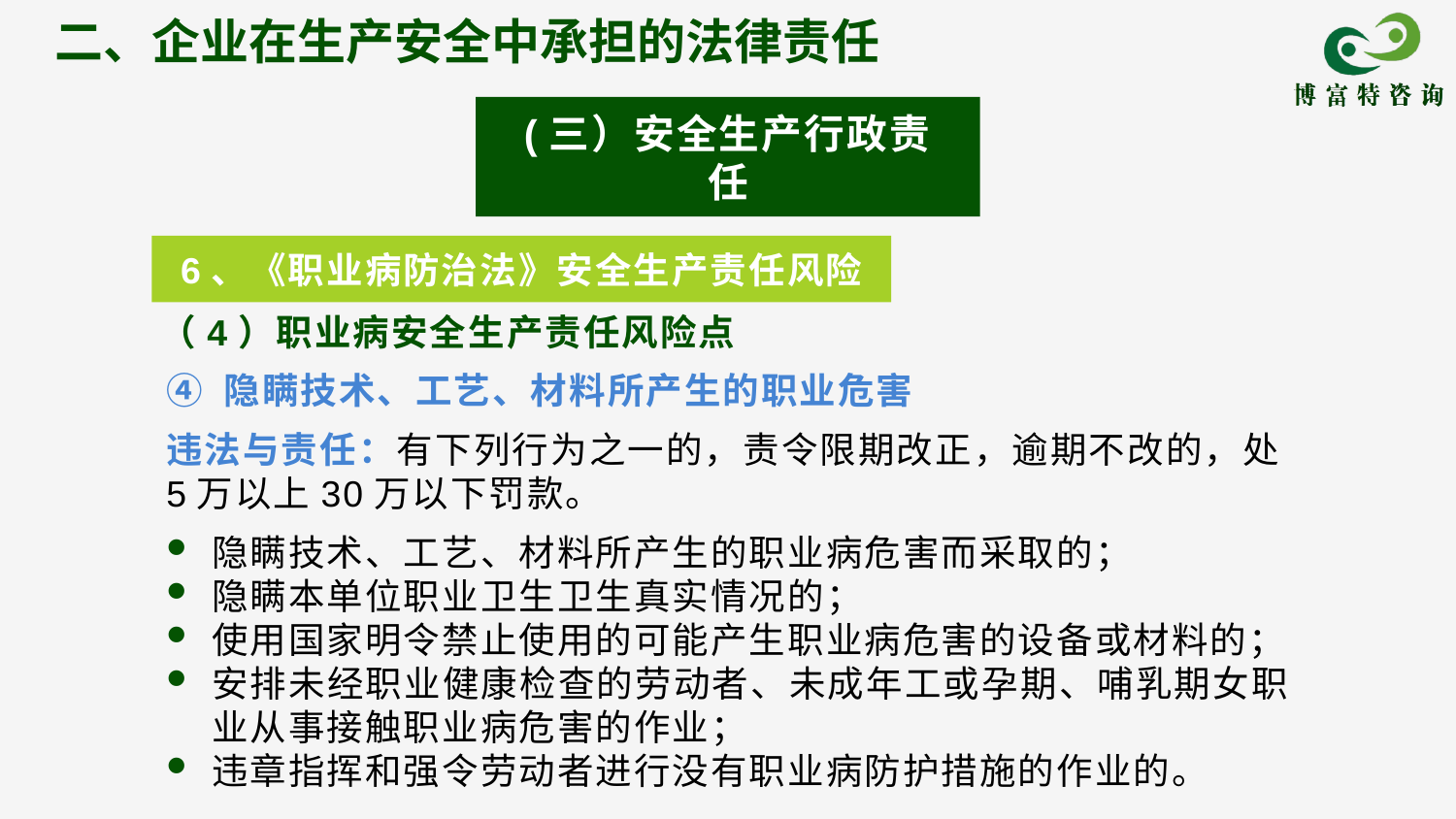

二、企业在生产安全中承担的法律责任
(三）安全生产行政责任
6、《职业病防治法》安全生产责任风险
（4）职业病安全生产责任风险点
④ 隐瞒技术、工艺、材料所产生的职业危害
违法与责任：有下列行为之一的，责令限期改正，逾期不改的，处5万以上30万以下罚款。
隐瞒技术、工艺、材料所产生的职业病危害而采取的；
隐瞒本单位职业卫生卫生真实情况的；
使用国家明令禁止使用的可能产生职业病危害的设备或材料的；
安排未经职业健康检查的劳动者、未成年工或孕期、哺乳期女职业从事接触职业病危害的作业；
违章指挥和强令劳动者进行没有职业病防护措施的作业的。